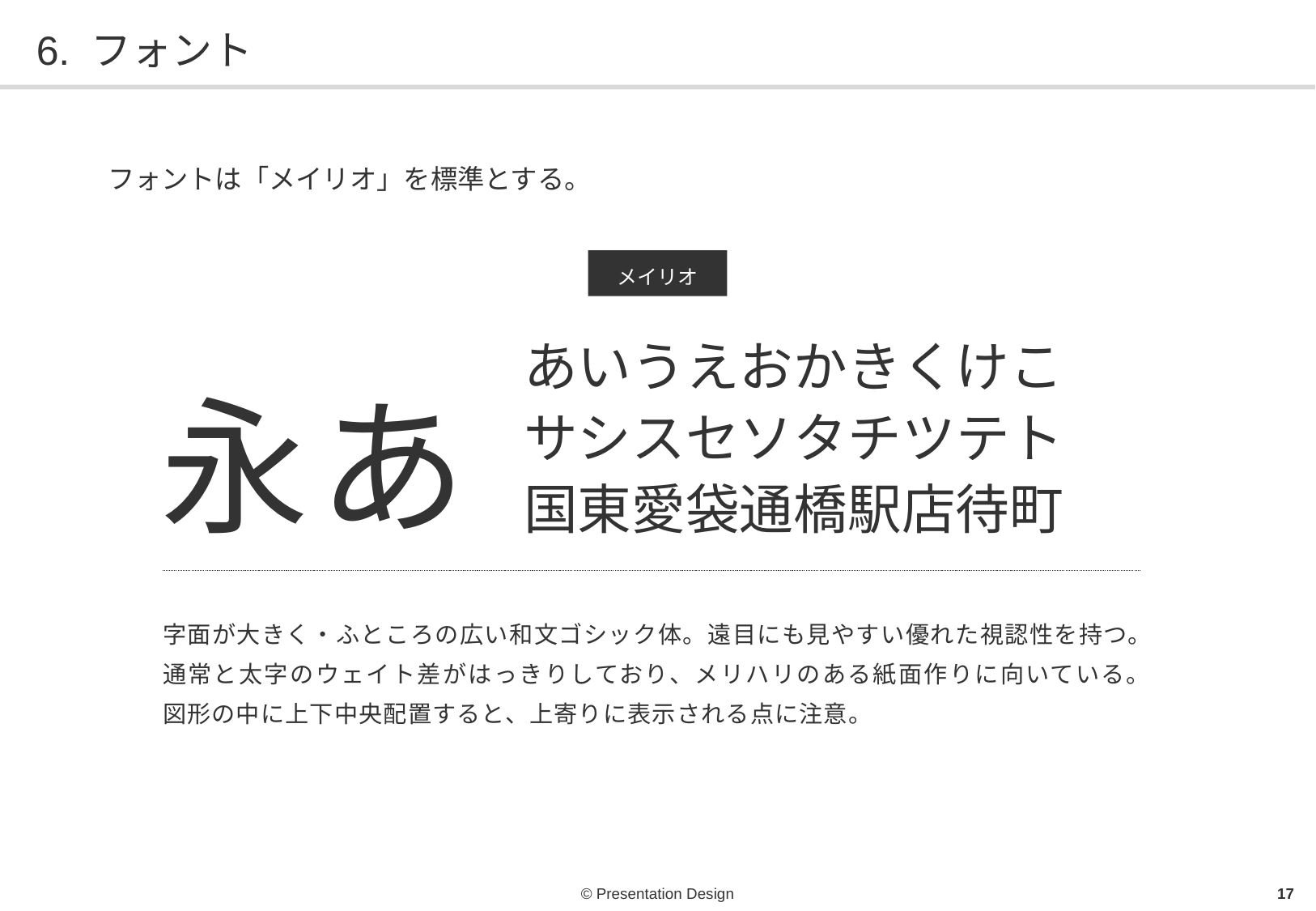

# 6. フォント
フォントは「メイリオ」を標準とする。
メイリオ
あいうえおかきくけこ
サシスセソタチツテト
国東愛袋通橋駅店待町
永あ
字面が大きく・ふところの広い和文ゴシック体。遠目にも見やすい優れた視認性を持つ。通常と太字のウェイト差がはっきりしており、メリハリのある紙面作りに向いている。
図形の中に上下中央配置すると、上寄りに表示される点に注意。
© Presentation Design
17